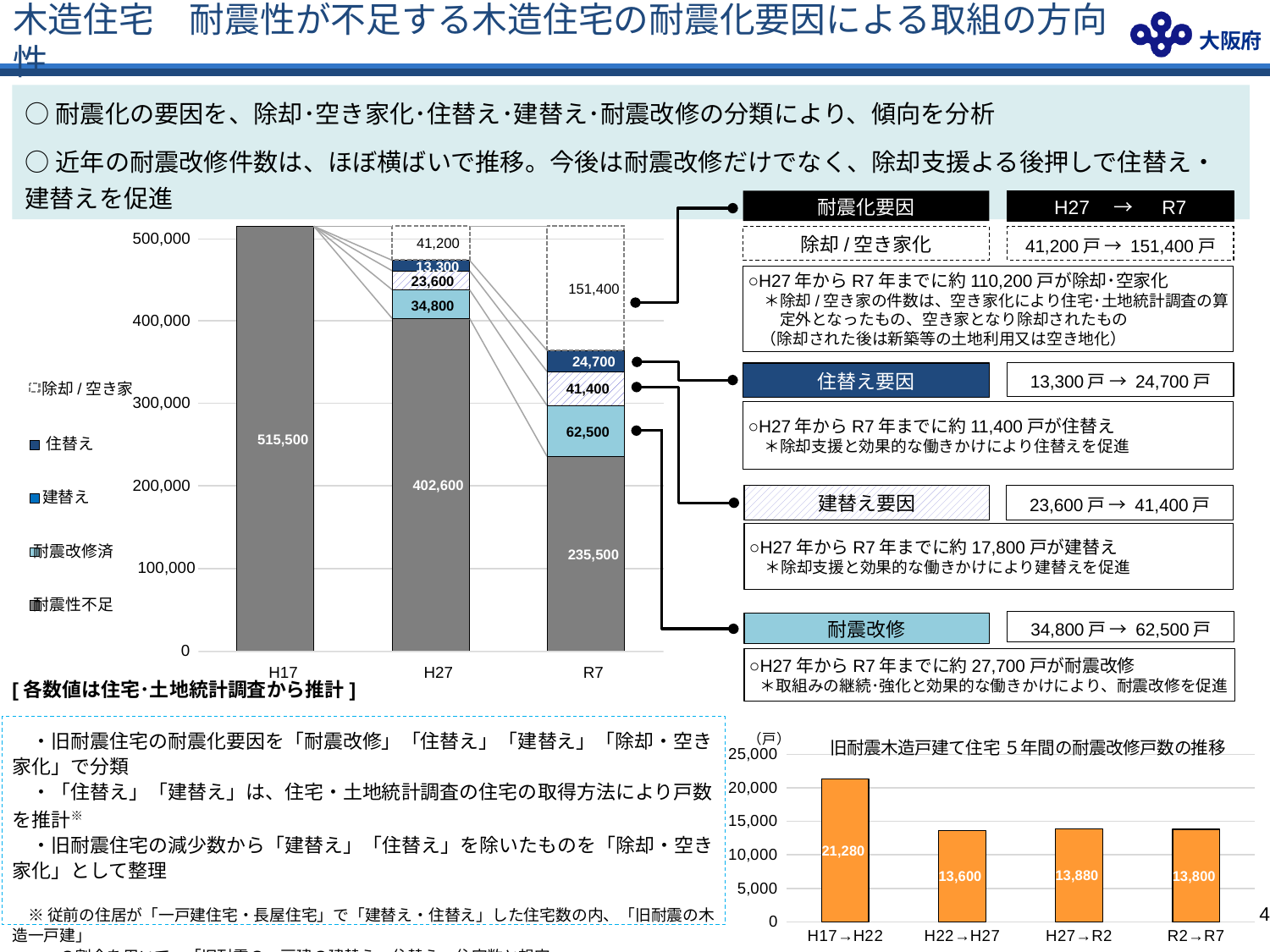

# 木造住宅　耐震性が不足する木造住宅の耐震化要因による取組の方向性
○耐震化の要因を、除却･空き家化･住替え･建替え･耐震改修の分類により、傾向を分析
○近年の耐震改修件数は、ほぼ横ばいで推移。今後は耐震改修だけでなく、除却支援よる後押しで住替え・建替えを促進

500,000
41,200

13,300

23,600
151,400

34,800
400,000
24,700
除却/空き家
41,400

300,000
62,500
515,500
住替え

200,000
402,600
建替え

耐震改修済
235,500

100,000
耐震性不足

0

H17
H27
R7
H27　→　 R7
耐震化要因

除却/空き家化
41,200戸 → 151,400戸
○H27年からR7年までに約110,200戸が除却･空家化
　＊除却/空き家の件数は、空き家化により住宅･土地統計調査の算
　　定外となったもの、空き家となり除却されたもの
   （除却された後は新築等の土地利用又は空き地化）

13,300戸 → 24,700戸
住替え要因

○H27年からR7年までに約11,400戸が住替え
　＊除却支援と効果的な働きかけにより住替えを促進
建替え要因
23,600戸 → 41,400戸
○H27年からR7年までに約17,800戸が建替え
　＊除却支援と効果的な働きかけにより建替えを促進
34,800戸 → 62,500戸
耐震改修
○H27年からR7年までに約27,700戸が耐震改修
  ＊取組みの継続･強化と効果的な働きかけにより、耐震改修を促進

### Chart: 旧耐震木造戸建て住宅 ５年間の耐震改修戸数の推移

| Category |  |
|---|---|
| H17→H22 | 21280.0 |
| H22→H27 | 13600.0 |
| H27→R2 | 13880.0 |
| R2→R7 | 13800.0 |
[各数値は住宅･土地統計調査から推計]

　・旧耐震住宅の耐震化要因を「耐震改修」「住替え」「建替え」「除却・空き家化」で分類
　・「住替え」「建替え」は、住宅・土地統計調査の住宅の取得方法により戸数を推計※
　・旧耐震住宅の減少数から「建替え」「住替え」を除いたものを「除却・空き家化」として整理

　※ 従前の住居が「一戸建住宅・長屋住宅」で「建替え・住替え」した住宅数の内、「旧耐震の木造一戸建」
　　　の割合を用いて、「旧耐震の一戸建の建替え・住替え」住宅数と想定
4